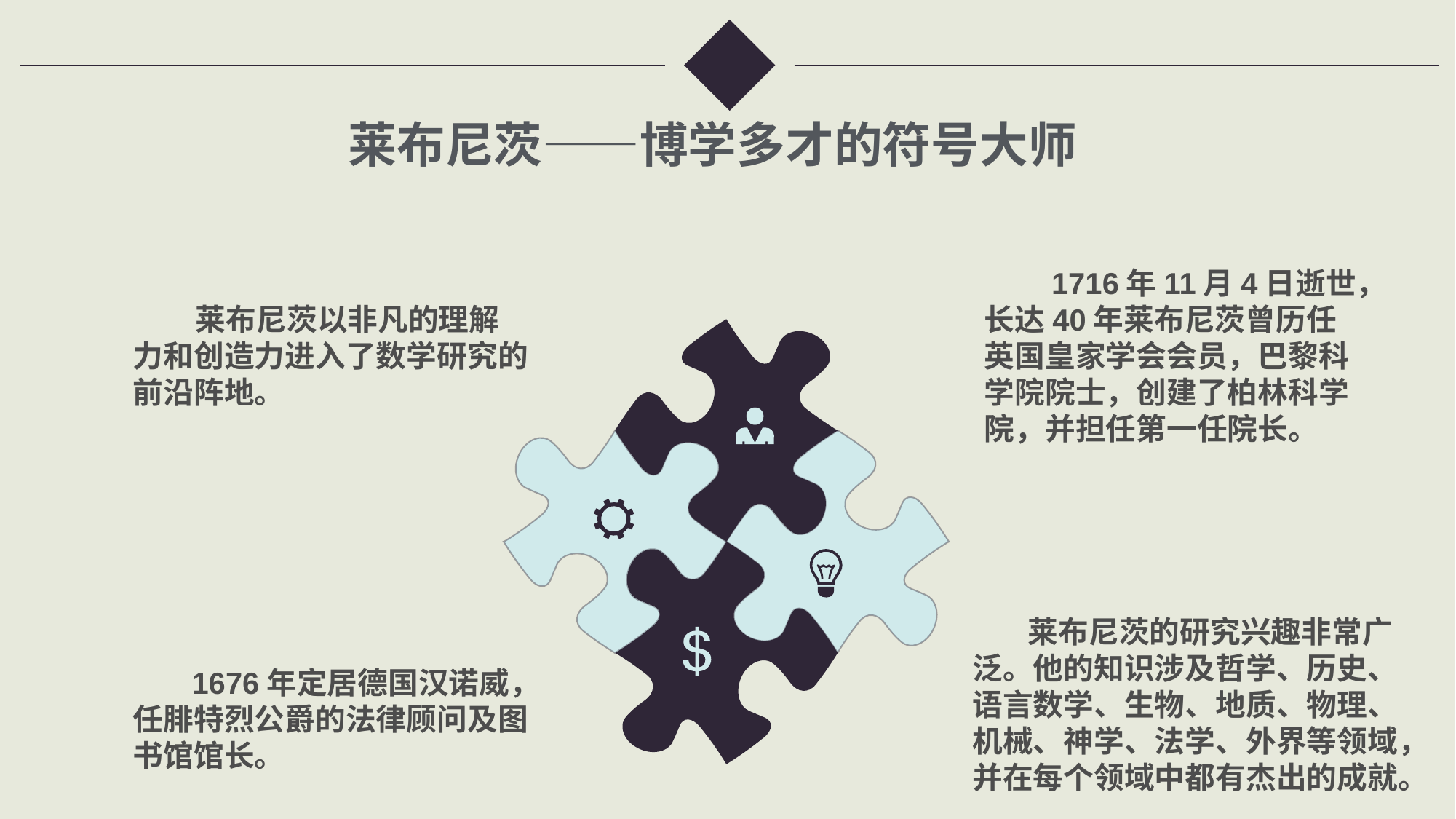

莱布尼茨——博学多才的符号大师
        1716年11月4日逝世，长达40年莱布尼茨曾历任英国皇家学会会员，巴黎科学院院士，创建了柏林科学院，并担任第一任院长。
        莱布尼茨以非凡的理解力和创造力进入了数学研究的前沿阵地。

       莱布尼茨的研究兴趣非常广泛。他的知识涉及哲学、历史、语言数学、生物、地质、物理、机械、神学、法学、外界等领域，并在每个领域中都有杰出的成就。

       1676年定居德国汉诺威，任腓特烈公爵的法律顾问及图书馆馆长。